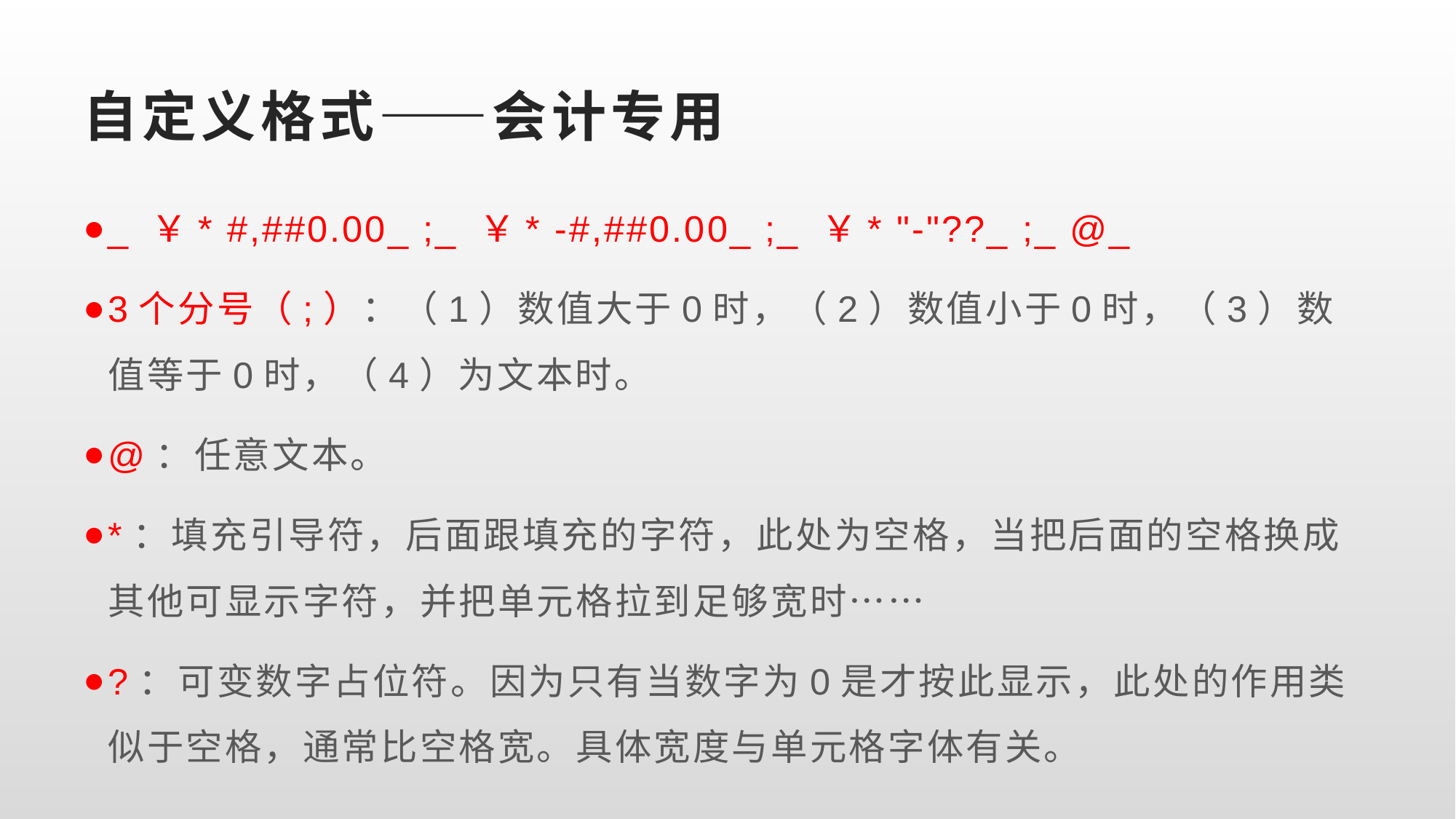

# 自定义格式——会计专用
_ ￥* #,##0.00_ ;_ ￥* -#,##0.00_ ;_ ￥* "-"??_ ;_ @_
3个分号（;）：（1）数值大于0时，（2）数值小于0时，（3）数值等于0时，（4）为文本时。
@：任意文本。
*：填充引导符，后面跟填充的字符，此处为空格，当把后面的空格换成其他可显示字符，并把单元格拉到足够宽时……
?：可变数字占位符。因为只有当数字为0是才按此显示，此处的作用类似于空格，通常比空格宽。具体宽度与单元格字体有关。